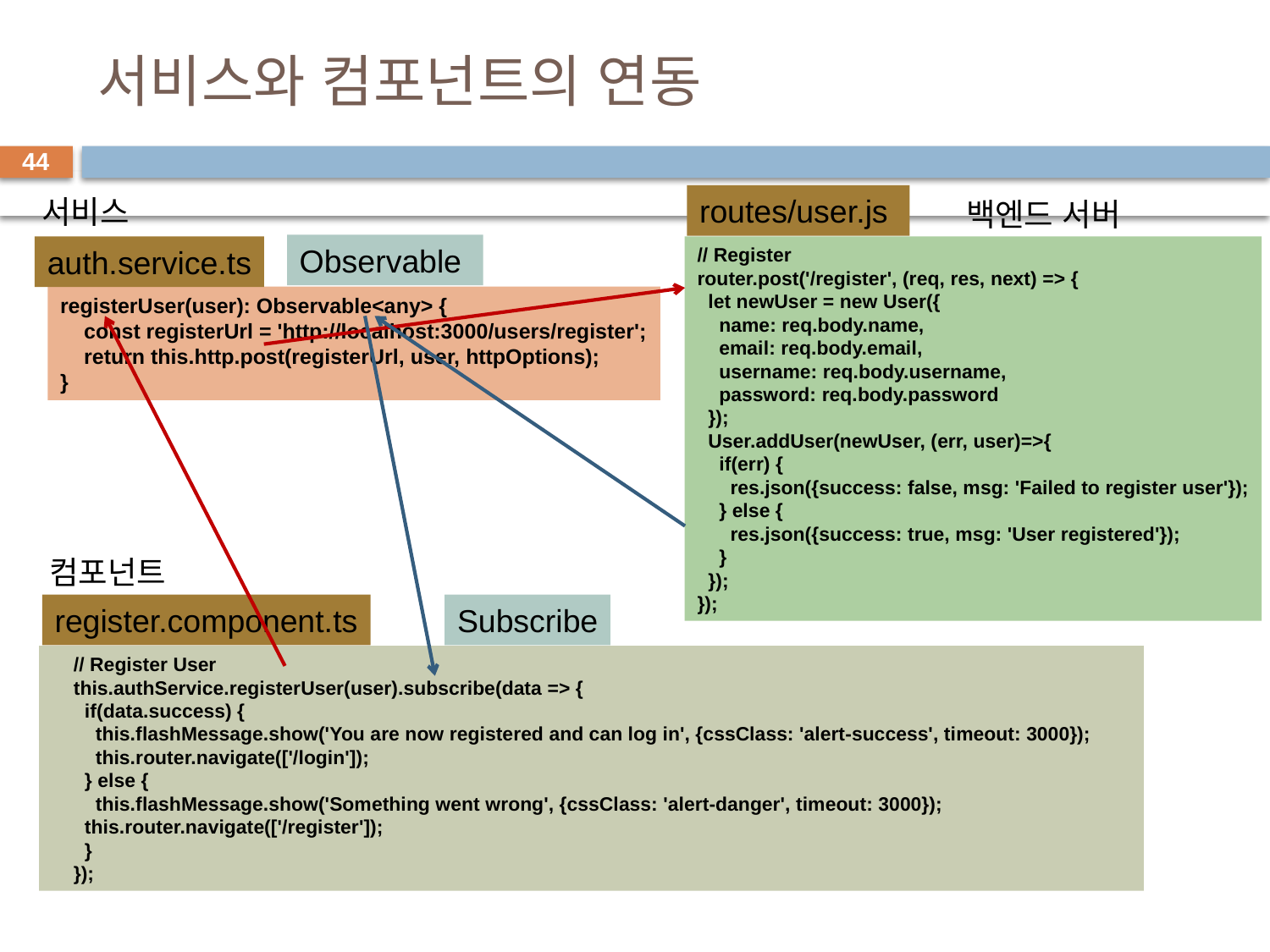

# 서비스와 컴포넌트의 연동
44
routes/user.js
서비스
백엔드 서버
Observable
auth.service.ts
// Register
router.post('/register', (req, res, next) => {
  let newUser = new User({
    name: req.body.name,
    email: req.body.email,
    username: req.body.username,
    password: req.body.password
  });
  User.addUser(newUser, (err, user)=>{
    if(err) {
      res.json({success: false, msg: 'Failed to register user'});
    } else {
      res.json({success: true, msg: 'User registered'});
    }
  });
});
registerUser(user): Observable<any> {
    const registerUrl = 'http://localhost:3000/users/register';
    return this.http.post(registerUrl, user, httpOptions);
}
컴포넌트
register.component.ts
Subscribe
    // Register User
    this.authService.registerUser(user).subscribe(data => {
      if(data.success) {
        this.flashMessage.show('You are now registered and can log in', {cssClass: 'alert-success', timeout: 3000});
        this.router.navigate(['/login']);
      } else {
        this.flashMessage.show('Something went wrong', {cssClass: 'alert-danger', timeout: 3000});
      this.router.navigate(['/register']);
      }
    });